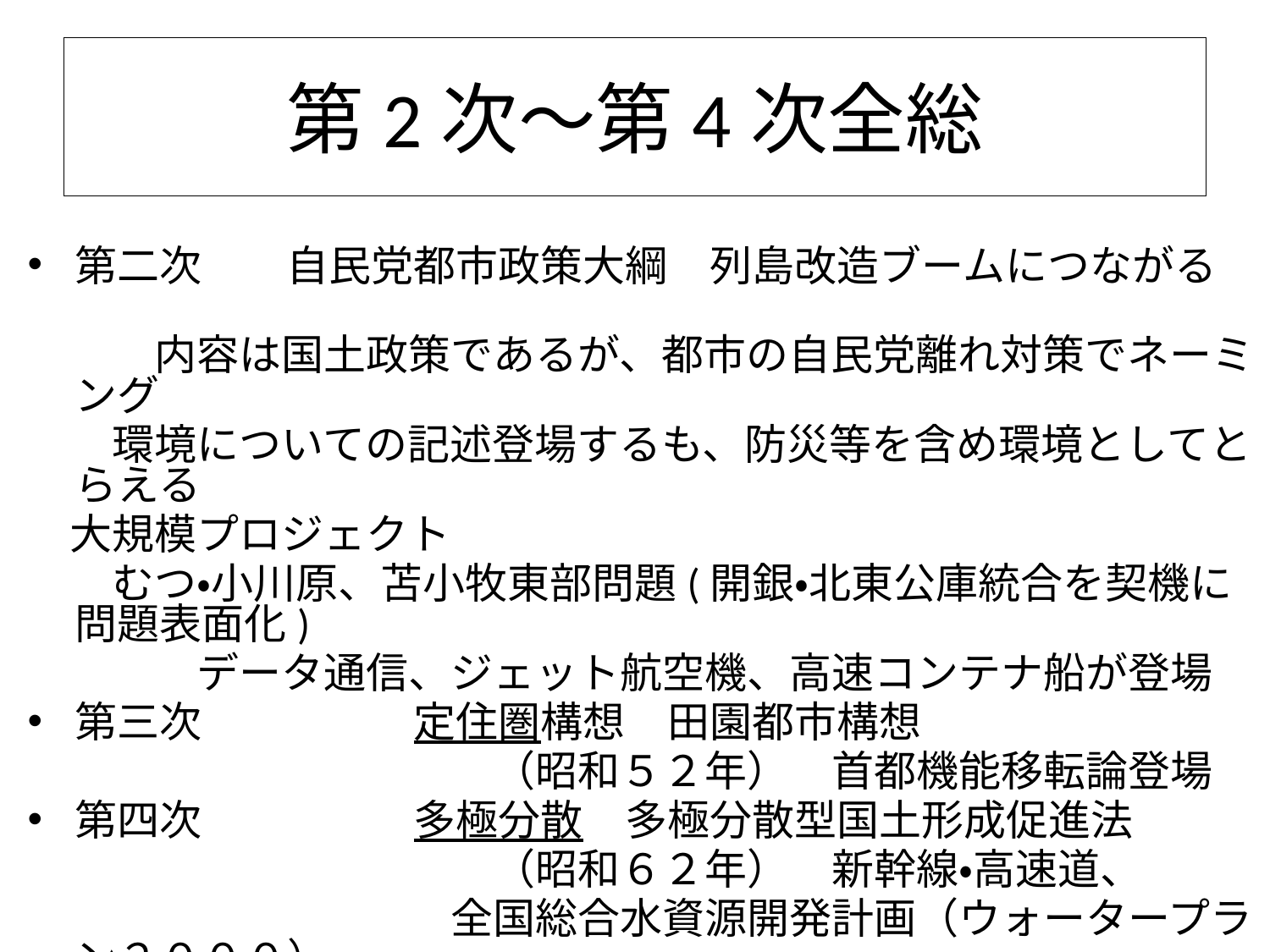

# 第2次～第4次全総
第二次　　自民党都市政策大綱　列島改造ブームにつながる
　　　内容は国土政策であるが、都市の自民党離れ対策でネーミング
　　環境についての記述登場するも、防災等を含め環境としてとらえる
　大規模プロジェクト
　　むつ・小川原、苫小牧東部問題(開銀・北東公庫統合を契機に問題表面化)
　　　　データ通信、ジェット航空機、高速コンテナ船が登場
第三次　　　　　定住圏構想　田園都市構想
　　　　　　　　　　　（昭和５２年）　首都機能移転論登場
第四次　　　　　多極分散　多極分散型国土形成促進法
　　　　　　　　　　　（昭和６２年）　新幹線・高速道、
　　　　　　　　　　全国総合水資源開発計画（ウォータープラン２０００）
　　　　　　　　　　　　過剰流動性　バブル経済　東京問題削除